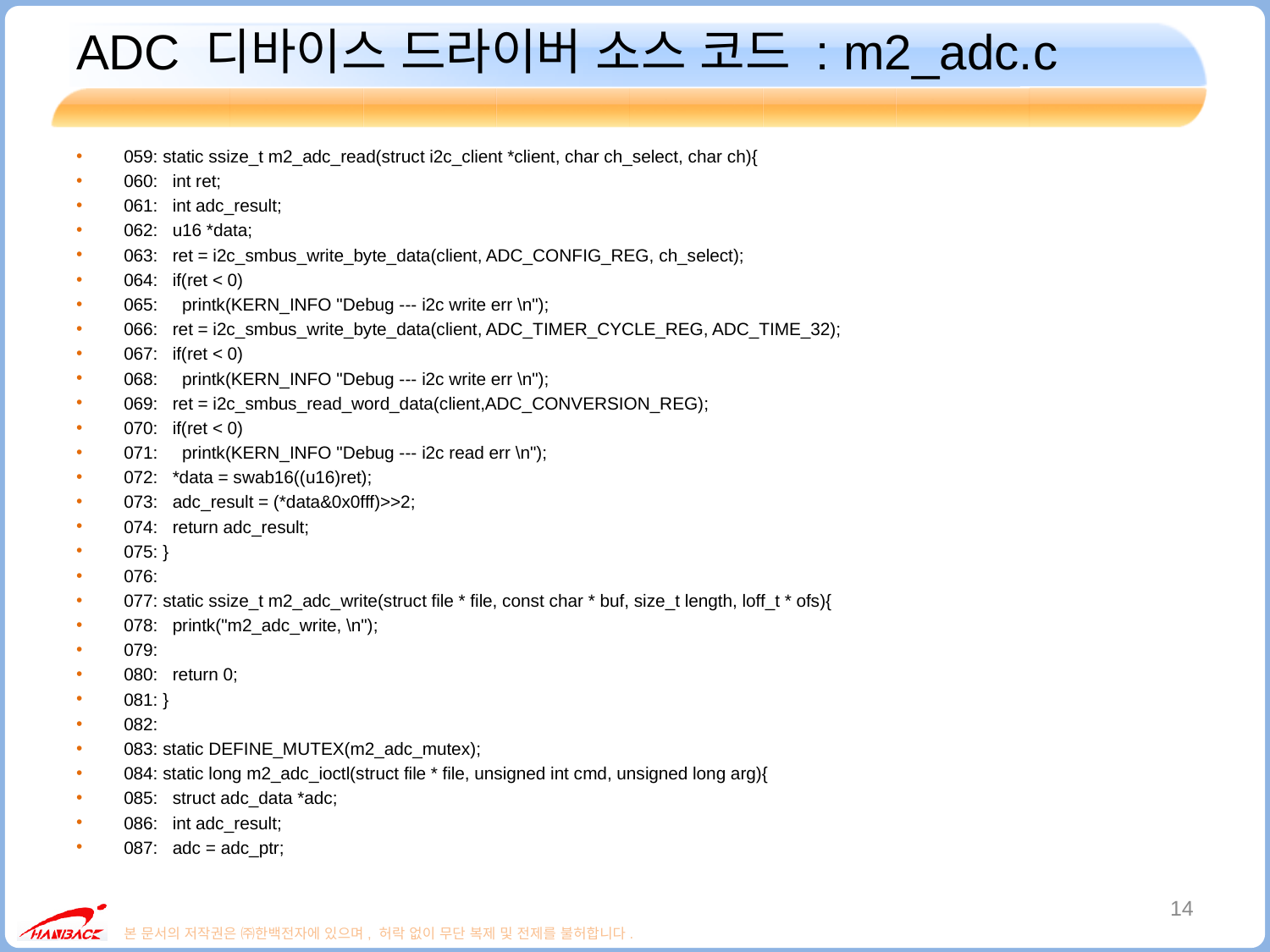

# ADC 디바이스 드라이버 소스 코드 : m2_adc.c
059: static ssize_t m2_adc_read(struct i2c_client *client, char ch_select, char ch){
060:   int ret;
061:   int adc_result;
062:   u16 *data;
063:   ret = i2c_smbus_write_byte_data(client, ADC_CONFIG_REG, ch_select);
064:   if(ret < 0)
065:     printk(KERN_INFO "Debug --- i2c write err \n");
066:   ret = i2c_smbus_write_byte_data(client, ADC_TIMER_CYCLE_REG, ADC_TIME_32);
067:   if(ret < 0)
068:     printk(KERN_INFO "Debug --- i2c write err \n");
069:   ret = i2c_smbus_read_word_data(client,ADC_CONVERSION_REG);
070:   if(ret < 0)
071:     printk(KERN_INFO "Debug --- i2c read err \n");
072:   *data = swab16((u16)ret);
073:   adc_result = (*data&0x0fff)>>2;
074:   return adc_result;
075: }
076:
077: static ssize_t m2_adc_write(struct file * file, const char * buf, size_t length, loff_t * ofs){
078:   printk("m2_adc_write, \n");
079:
080:   return 0;
081: }
082:
083: static DEFINE_MUTEX(m2_adc_mutex);
084: static long m2_adc_ioctl(struct file * file, unsigned int cmd, unsigned long arg){
085:   struct adc_data *adc;
086:   int adc_result;
087:   adc = adc_ptr;
14